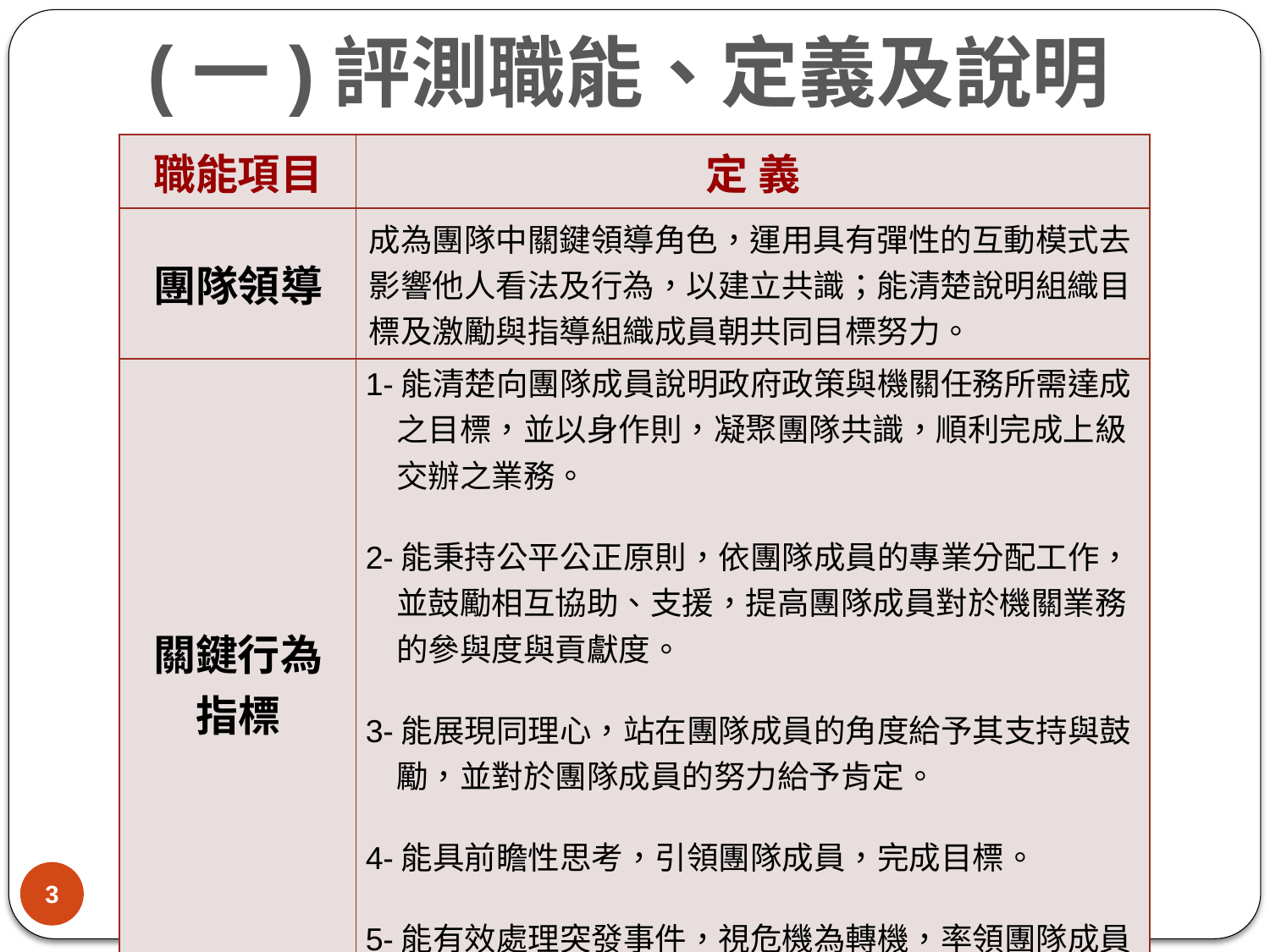

(一)評測職能、定義及說明

| 職能項目 | 定 義 |
| --- | --- |
| 團隊領導 | 成為團隊中關鍵領導角色，運用具有彈性的互動模式去影響他人看法及行為，以建立共識；能清楚說明組織目標及激勵與指導組織成員朝共同目標努力。 |
| 關鍵行為 指標 | 1-能清楚向團隊成員說明政府政策與機關任務所需達成 之目標，並以身作則，凝聚團隊共識，順利完成上級 交辦之業務。 2-能秉持公平公正原則，依團隊成員的專業分配工作， 並鼓勵相互協助、支援，提高團隊成員對於機關業務 的參與度與貢獻度。 3-能展現同理心，站在團隊成員的角度給予其支持與鼓 勵，並對於團隊成員的努力給予肯定。 4-能具前瞻性思考，引領團隊成員，完成目標。 5-能有效處理突發事件，視危機為轉機，率領團隊成員 展現公務人員使命必達的信念。 |

3